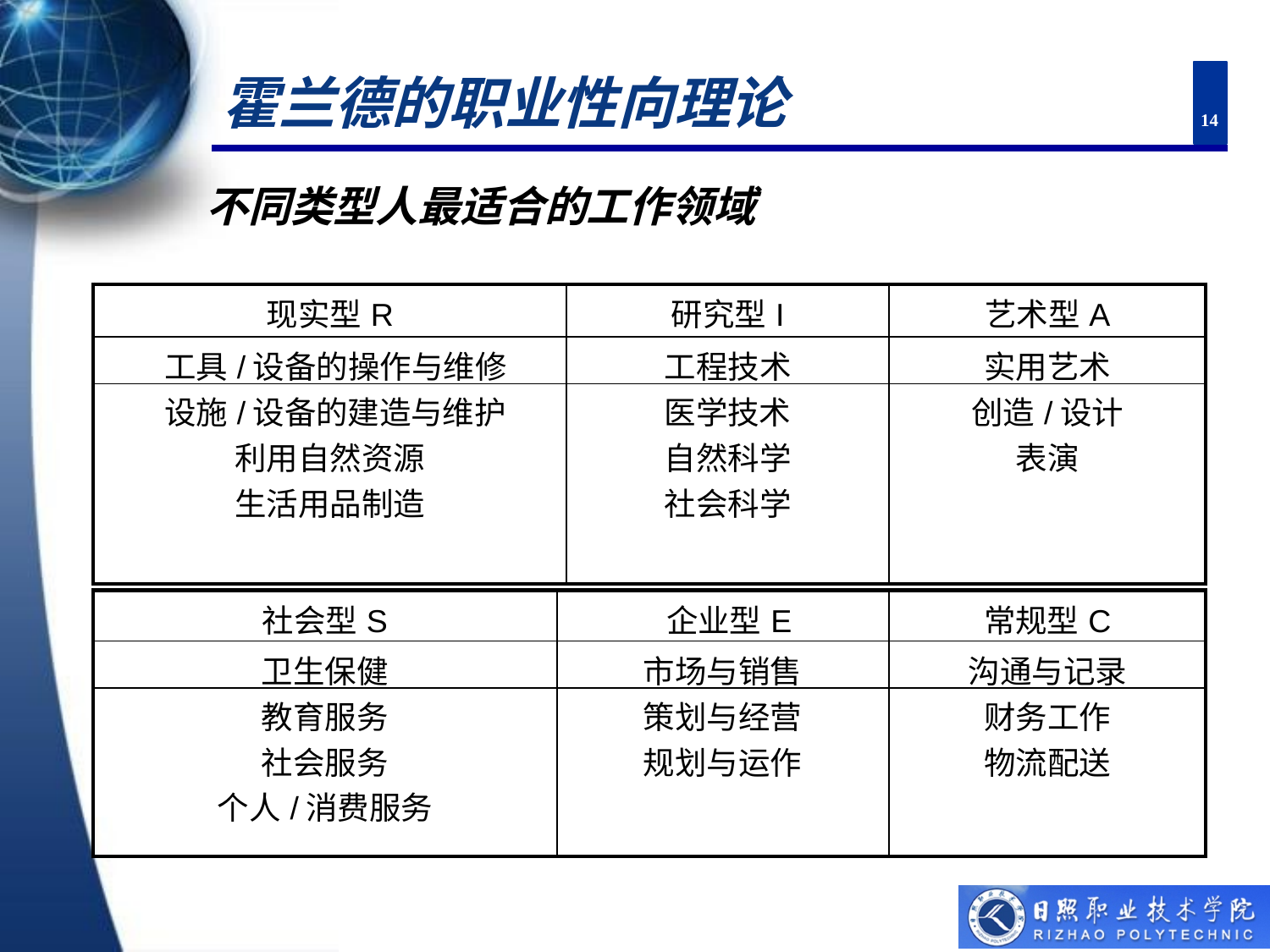

# 霍兰德的职业性向理论
14
不同类型人最适合的工作领域
| 现实型R |  | 研究型I | 艺术型A |
| --- | --- | --- | --- |
| 工具/设备的操作与维修 |  | 工程技术 | 实用艺术 |
| 设施/设备的建造与维护 |  | 医学技术 | 创造/设计 |
| 利用自然资源 |  | 自然科学 | 表演 |
| 生活用品制造 |  | 社会科学 |  |
|  |  |  |  |
| 社会型S | 企业型E |  | 常规型C |
| 卫生保健 | 市场与销售 |  | 沟通与记录 |
| 教育服务 | 策划与经营 |  | 财务工作 |
| 社会服务 | 规划与运作 |  | 物流配送 |
| 个人/消费服务 |  |  |  |